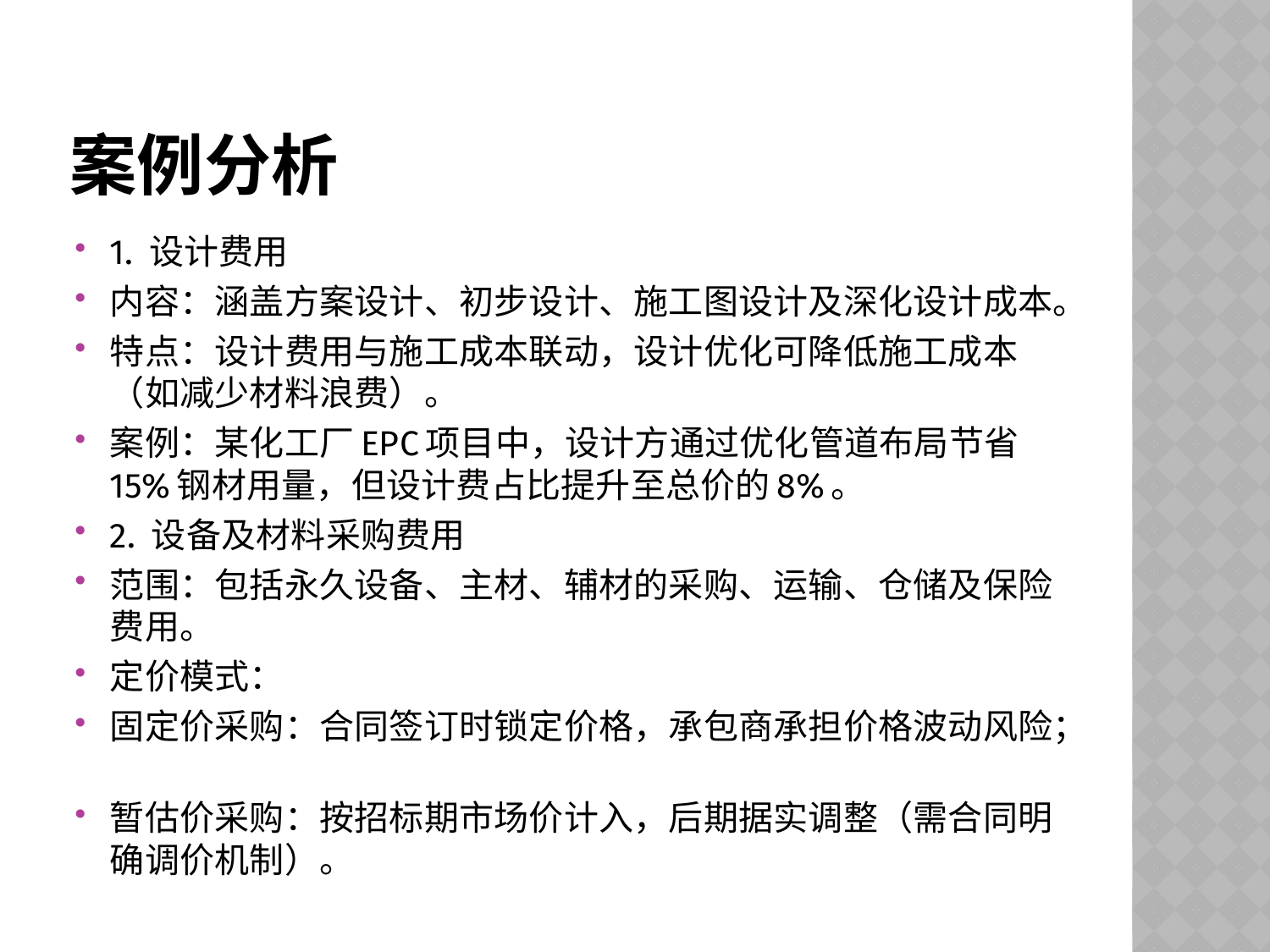

# 案例分析
1. 设计费用
内容：涵盖方案设计、初步设计、施工图设计及深化设计成本。
特点：设计费用与施工成本联动，设计优化可降低施工成本（如减少材料浪费）。
案例：某化工厂EPC项目中，设计方通过优化管道布局节省15%钢材用量，但设计费占比提升至总价的8%。
2. 设备及材料采购费用
范围：包括永久设备、主材、辅材的采购、运输、仓储及保险费用。
定价模式：
固定价采购：合同签订时锁定价格，承包商承担价格波动风险；
暂估价采购：按招标期市场价计入，后期据实调整（需合同明确调价机制）。